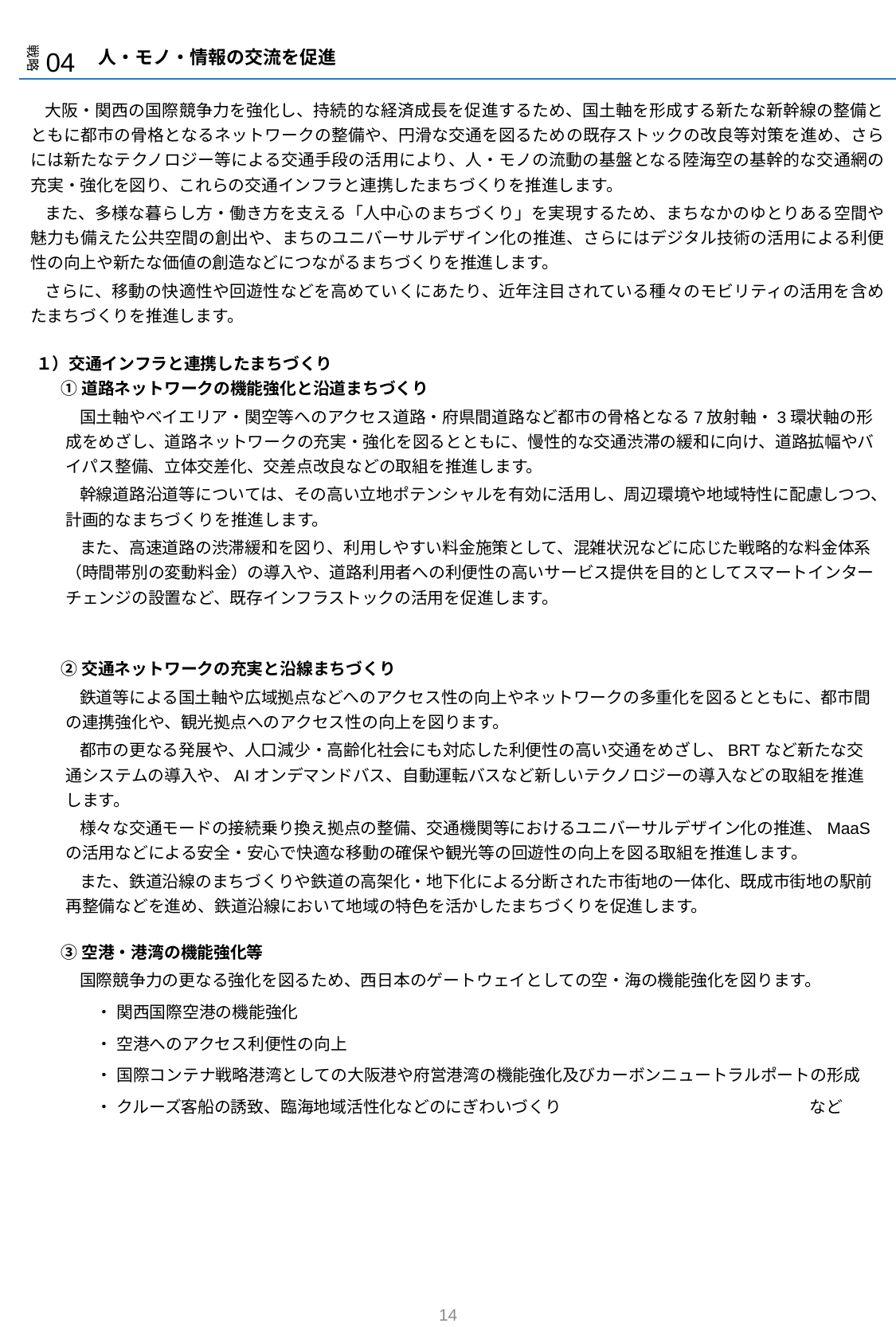

戦略
04
　人・モノ・情報の交流を促進
大阪・関西の国際競争力を強化し、持続的な経済成長を促進するため、国土軸を形成する新たな新幹線の整備とともに都市の骨格となるネットワークの整備や、円滑な交通を図るための既存ストックの改良等対策を進め、さらには新たなテクノロジー等による交通手段の活用により、人・モノの流動の基盤となる陸海空の基幹的な交通網の充実・強化を図り、これらの交通インフラと連携したまちづくりを推進します。
また、多様な暮らし方・働き方を支える「人中心のまちづくり」を実現するため、まちなかのゆとりある空間や魅力も備えた公共空間の創出や、まちのユニバーサルデザイン化の推進、さらにはデジタル技術の活用による利便性の向上や新たな価値の創造などにつながるまちづくりを推進します。
さらに、移動の快適性や回遊性などを高めていくにあたり、近年注目されている種々のモビリティの活用を含めたまちづくりを推進します。
 １）交通インフラと連携したまちづくり
　　① 道路ネットワークの機能強化と沿道まちづくり
国土軸やベイエリア・関空等へのアクセス道路・府県間道路など都市の骨格となる7放射軸・3環状軸の形成をめざし、道路ネットワークの充実・強化を図るとともに、慢性的な交通渋滞の緩和に向け、道路拡幅やバイパス整備、立体交差化、交差点改良などの取組を推進します。
幹線道路沿道等については、その高い立地ポテンシャルを有効に活用し、周辺環境や地域特性に配慮しつつ、計画的なまちづくりを推進します。
また、高速道路の渋滞緩和を図り、利用しやすい料金施策として、混雑状況などに応じた戦略的な料金体系（時間帯別の変動料金）の導入や、道路利用者への利便性の高いサービス提供を目的としてスマートインターチェンジの設置など、既存インフラストックの活用を促進します。

　　② 交通ネットワークの充実と沿線まちづくり
鉄道等による国土軸や広域拠点などへのアクセス性の向上やネットワークの多重化を図るとともに、都市間の連携強化や、観光拠点へのアクセス性の向上を図ります。
都市の更なる発展や、人口減少・高齢化社会にも対応した利便性の高い交通をめざし、BRTなど新たな交通システムの導入や、AIオンデマンドバス、自動運転バスなど新しいテクノロジーの導入などの取組を推進します。
様々な交通モードの接続乗り換え拠点の整備、交通機関等におけるユニバーサルデザイン化の推進、MaaSの活用などによる安全・安心で快適な移動の確保や観光等の回遊性の向上を図る取組を推進します。
また、鉄道沿線のまちづくりや鉄道の高架化・地下化による分断された市街地の一体化、既成市街地の駅前再整備などを進め、鉄道沿線において地域の特色を活かしたまちづくりを促進します。
　　③ 空港・港湾の機能強化等
国際競争力の更なる強化を図るため、西日本のゲートウェイとしての空・海の機能強化を図ります。
　・ 関西国際空港の機能強化
　・ 空港へのアクセス利便性の向上
　・ 国際コンテナ戦略港湾としての大阪港や府営港湾の機能強化及びカーボンニュートラルポートの形成
　・ クルーズ客船の誘致、臨海地域活性化などのにぎわいづくり　　　　　　　　　　　　　　　など

14